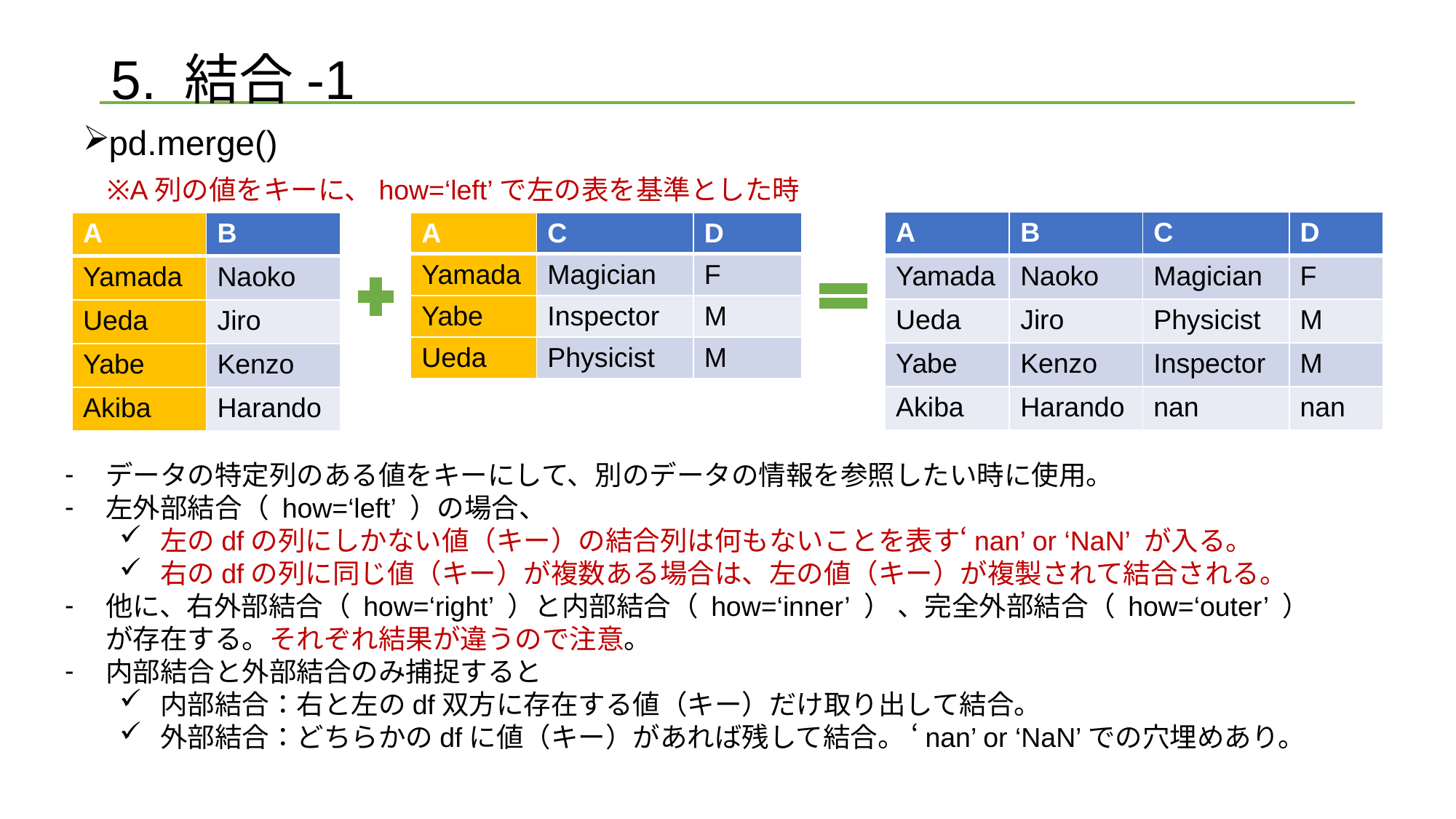

# 5. 結合-1
pd.merge()
※A列の値をキーに、how=‘left’で左の表を基準とした時
| A | B | C | D |
| --- | --- | --- | --- |
| Yamada | Naoko | Magician | F |
| Ueda | Jiro | Physicist | M |
| Yabe | Kenzo | Inspector | M |
| Akiba | Harando | nan | nan |
| A | B |
| --- | --- |
| Yamada | Naoko |
| Ueda | Jiro |
| Yabe | Kenzo |
| Akiba | Harando |
| A | C | D |
| --- | --- | --- |
| Yamada | Magician | F |
| Yabe | Inspector | M |
| Ueda | Physicist | M |

データの特定列のある値をキーにして、別のデータの情報を参照したい時に使用。
左外部結合（ how=‘left’ ）の場合、
左のdfの列にしかない値（キー）の結合列は何もないことを表す‘nan’ or ‘NaN’ が入る。
右のdfの列に同じ値（キー）が複数ある場合は、左の値（キー）が複製されて結合される。
他に、右外部結合（ how=‘right’ ）と内部結合（ how=‘inner’ ） 、完全外部結合（ how=‘outer’ ）
が存在する。それぞれ結果が違うので注意。
内部結合と外部結合のみ捕捉すると
内部結合：右と左のdf双方に存在する値（キー）だけ取り出して結合。
外部結合：どちらかのdfに値（キー）があれば残して結合。 ‘nan’ or ‘NaN’での穴埋めあり。